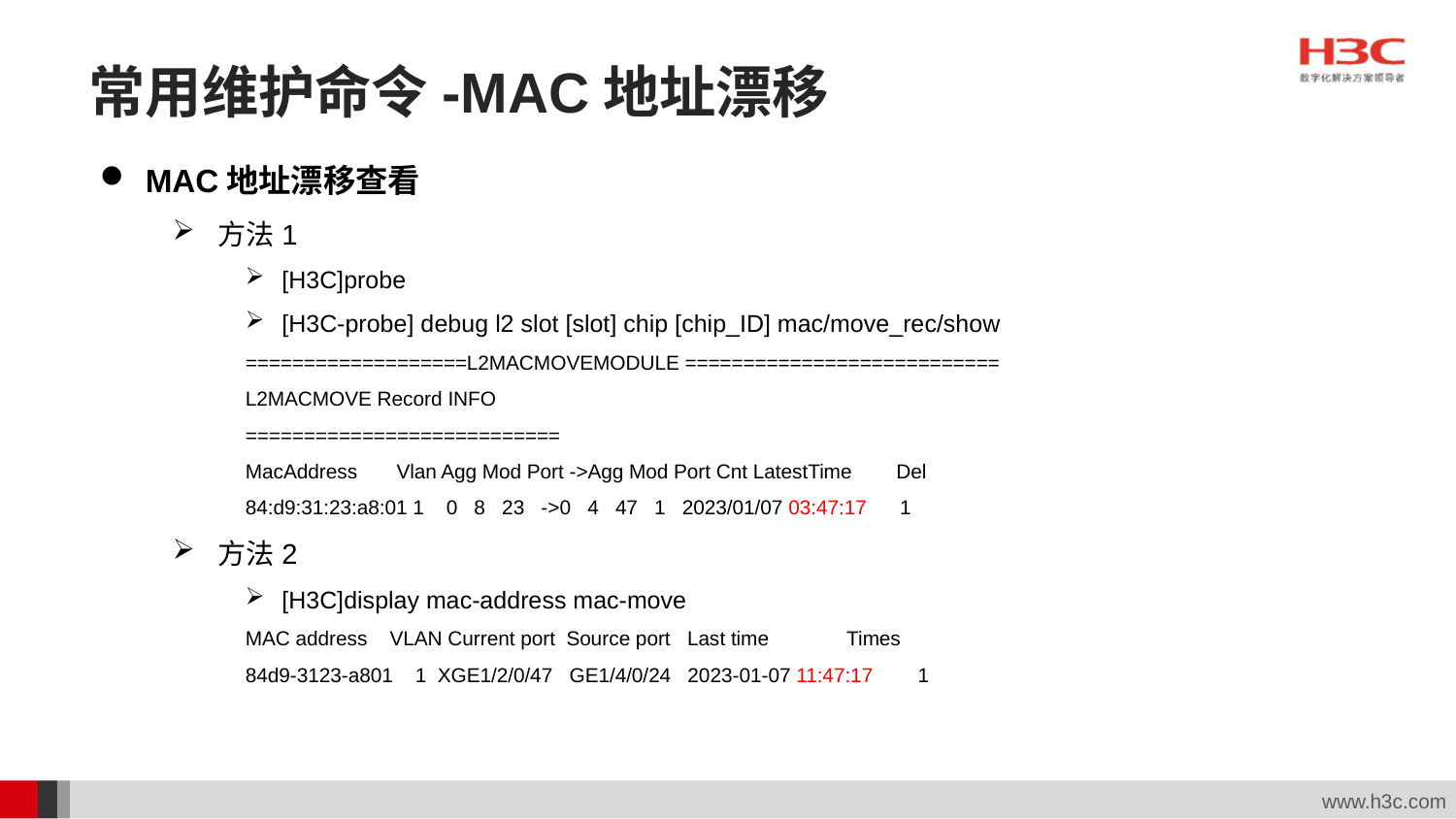

# 常用维护命令-MAC地址漂移
MAC地址漂移查看
方法1
[H3C]probe
[H3C-probe] debug l2 slot [slot] chip [chip_ID] mac/move_rec/show
===================L2MACMOVEMODULE ===========================
L2MACMOVE Record INFO
===========================
MacAddress       Vlan Agg Mod Port ->Agg Mod Port Cnt LatestTime        Del
84:d9:31:23:a8:01 1    0   8   23   ->0   4   47   1   2023/01/07 03:47:17      1
方法2
[H3C]display mac-address mac-move
MAC address    VLAN Current port  Source port   Last time              Times
84d9-3123-a801    1  XGE1/2/0/47   GE1/4/0/24   2023-01-07 11:47:17        1